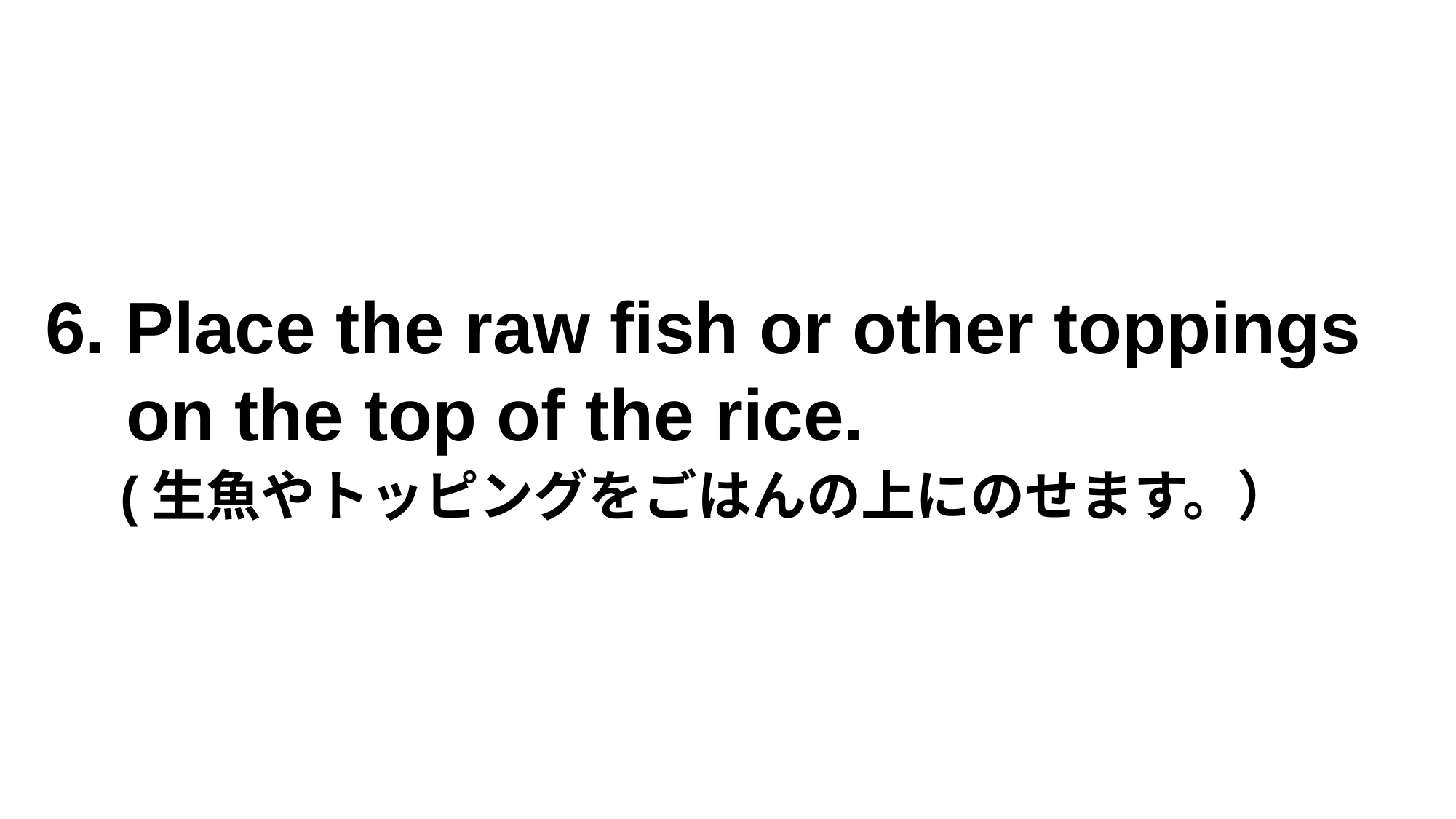

6. Place the raw fish or other toppings
    on the top of the rice.
　(生魚やトッピングをごはんの上にのせます。）